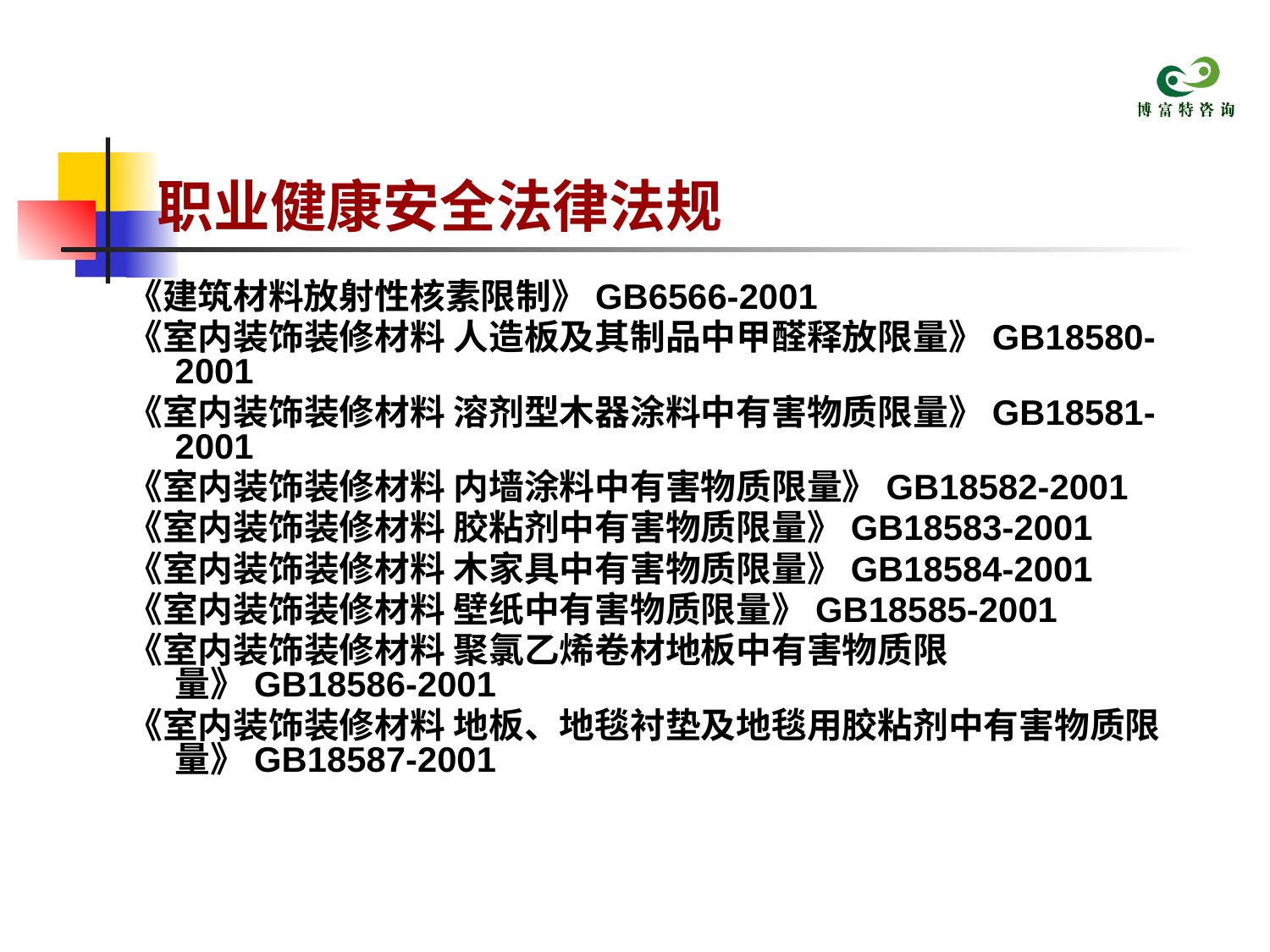

# 职业健康安全法律法规
《建筑材料放射性核素限制》GB6566-2001
《室内装饰装修材料 人造板及其制品中甲醛释放限量》GB18580-2001
《室内装饰装修材料 溶剂型木器涂料中有害物质限量》GB18581-2001
《室内装饰装修材料 内墙涂料中有害物质限量》GB18582-2001
《室内装饰装修材料 胶粘剂中有害物质限量》GB18583-2001
《室内装饰装修材料 木家具中有害物质限量》GB18584-2001
《室内装饰装修材料 壁纸中有害物质限量》GB18585-2001
《室内装饰装修材料 聚氯乙烯卷材地板中有害物质限量》GB18586-2001
《室内装饰装修材料 地板、地毯衬垫及地毯用胶粘剂中有害物质限量》GB18587-2001
178